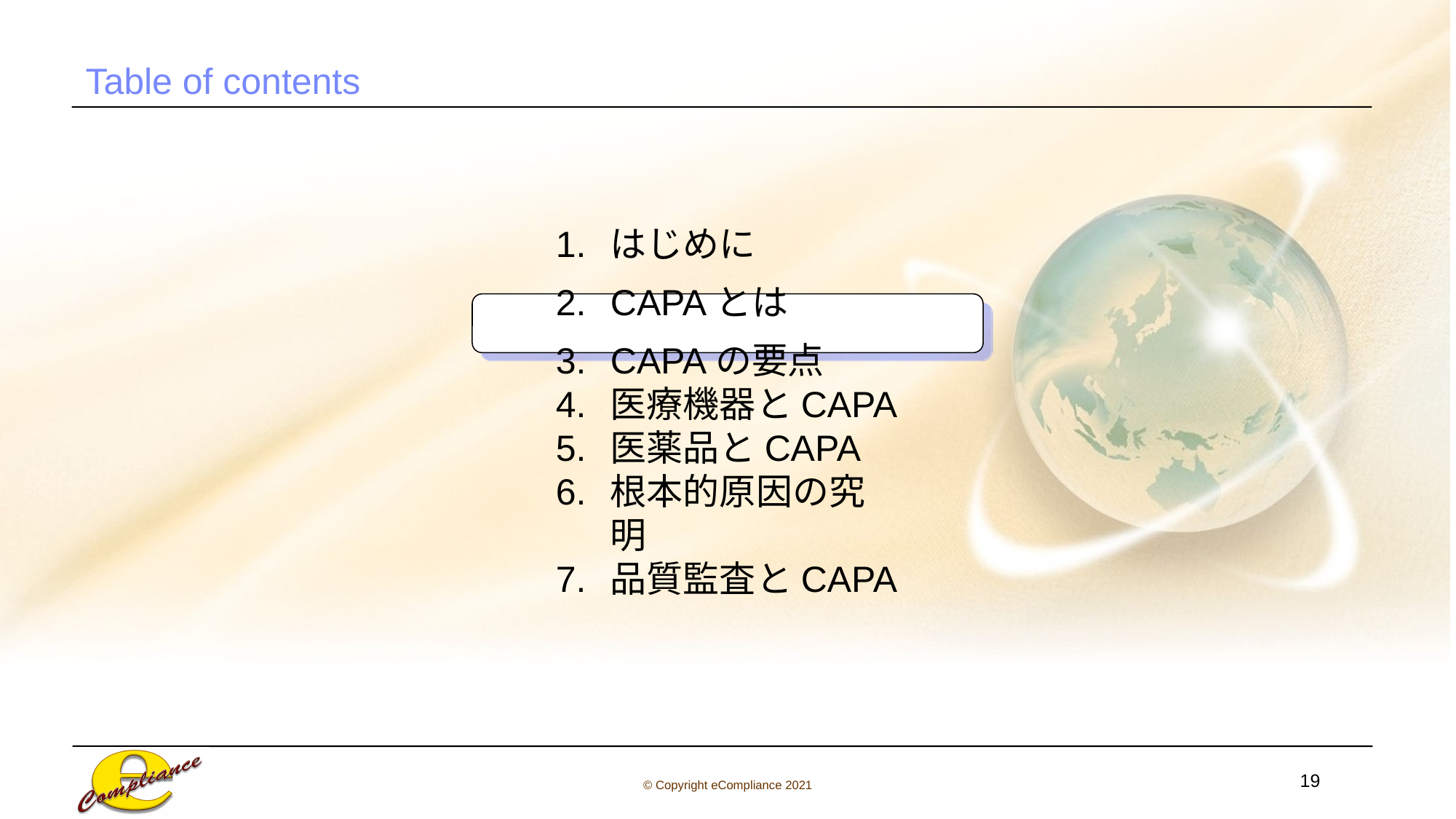

Table of contents
はじめに

CAPAとは

CAPAの要点
医療機器とCAPA
医薬品とCAPA
根本的原因の究明
品質監査とCAPA